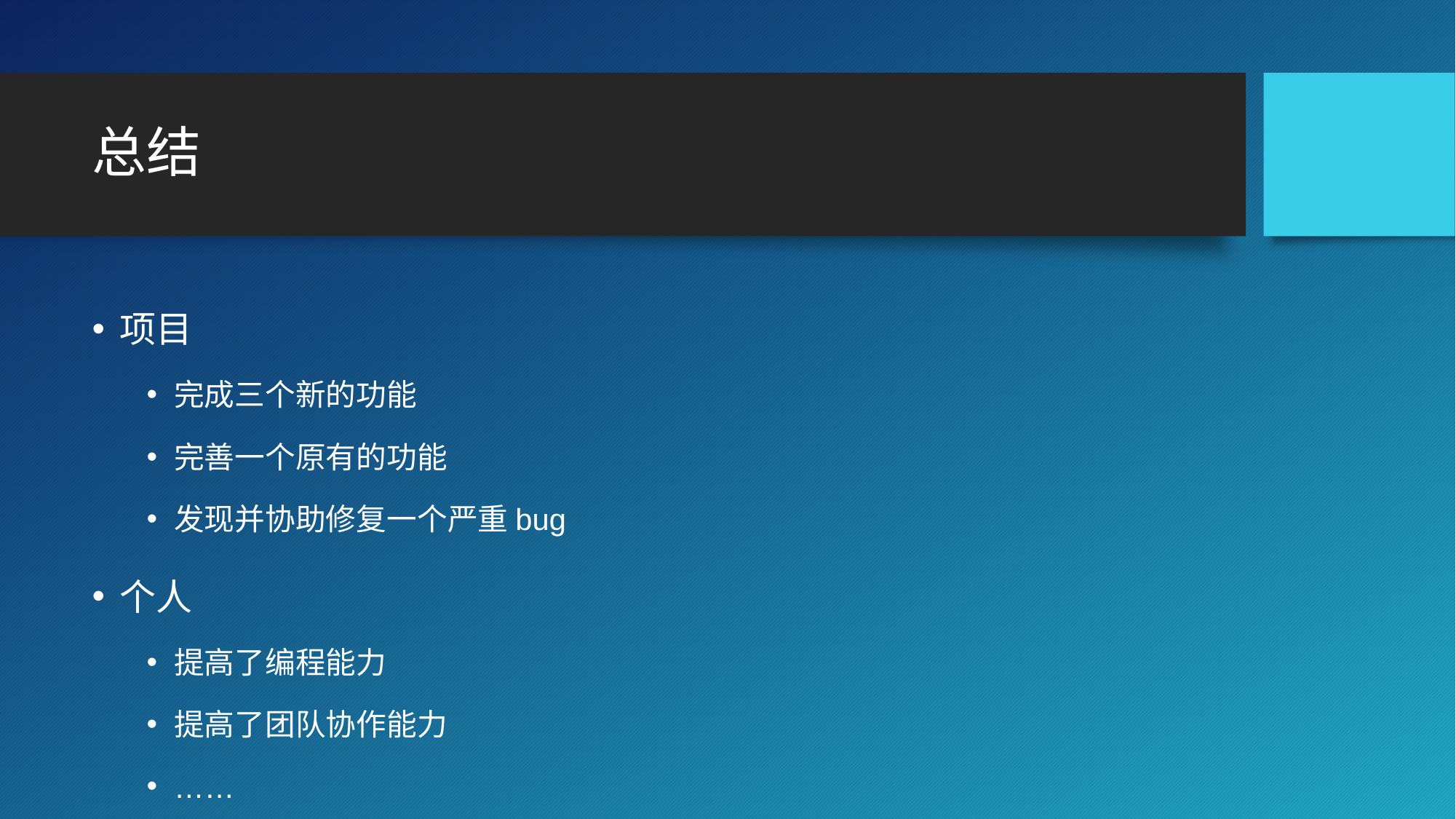

# 总结
项目
完成三个新的功能
完善一个原有的功能
发现并协助修复一个严重bug
个人
提高了编程能力
提高了团队协作能力
……